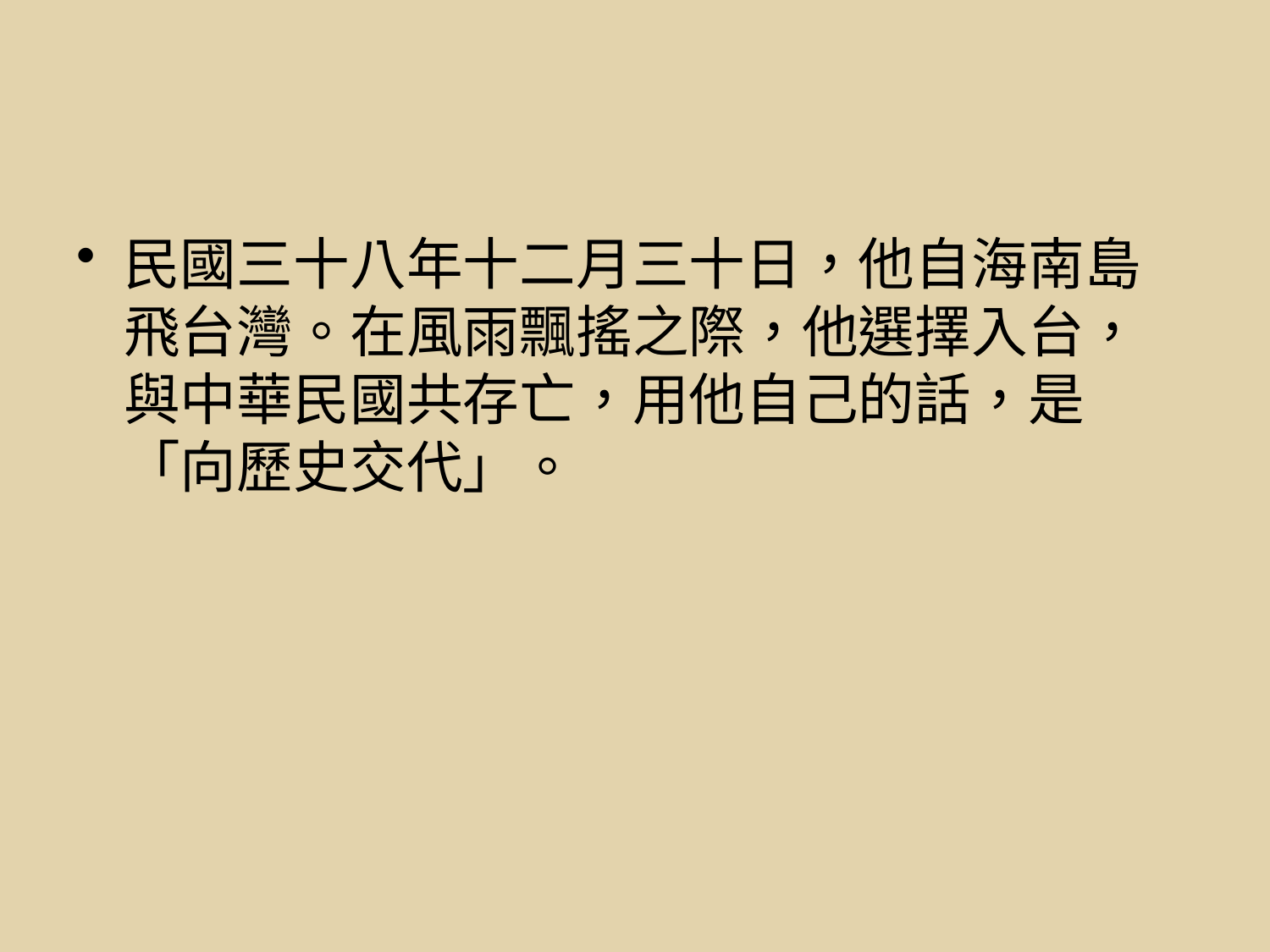

#
民國三十八年十二月三十日，他自海南島飛台灣。在風雨飄搖之際，他選擇入台，與中華民國共存亡，用他自己的話，是「向歷史交代」。